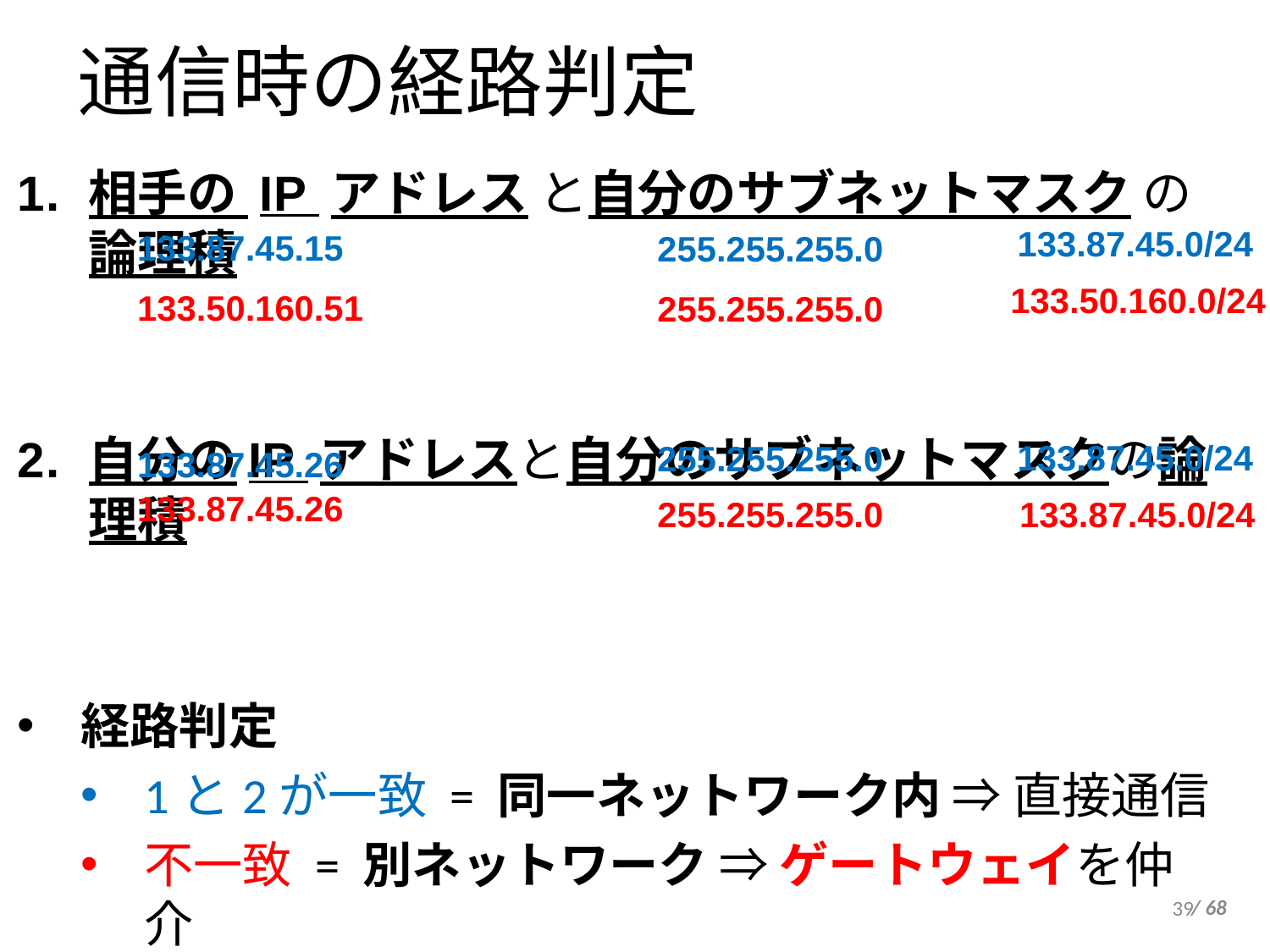

通信時の経路判定
相手の IP アドレス と自分のサブネットマスク の論理積

自分のIP アドレスと自分のサブネットマスクの論理積

経路判定
1と2が一致 = 同一ネットワーク内 ⇒ 直接通信
不一致 = 別ネットワーク ⇒ ゲートウェイを仲介
133.87.45.0/24
133.87.45.0/24
133.87.45.15
255.255.255.0
255.255.255.0
133.87.45.26
133.50.160.0/24
133.87.45.0/24
133.50.160.51
255.255.255.0
133.87.45.26
255.255.255.0
39